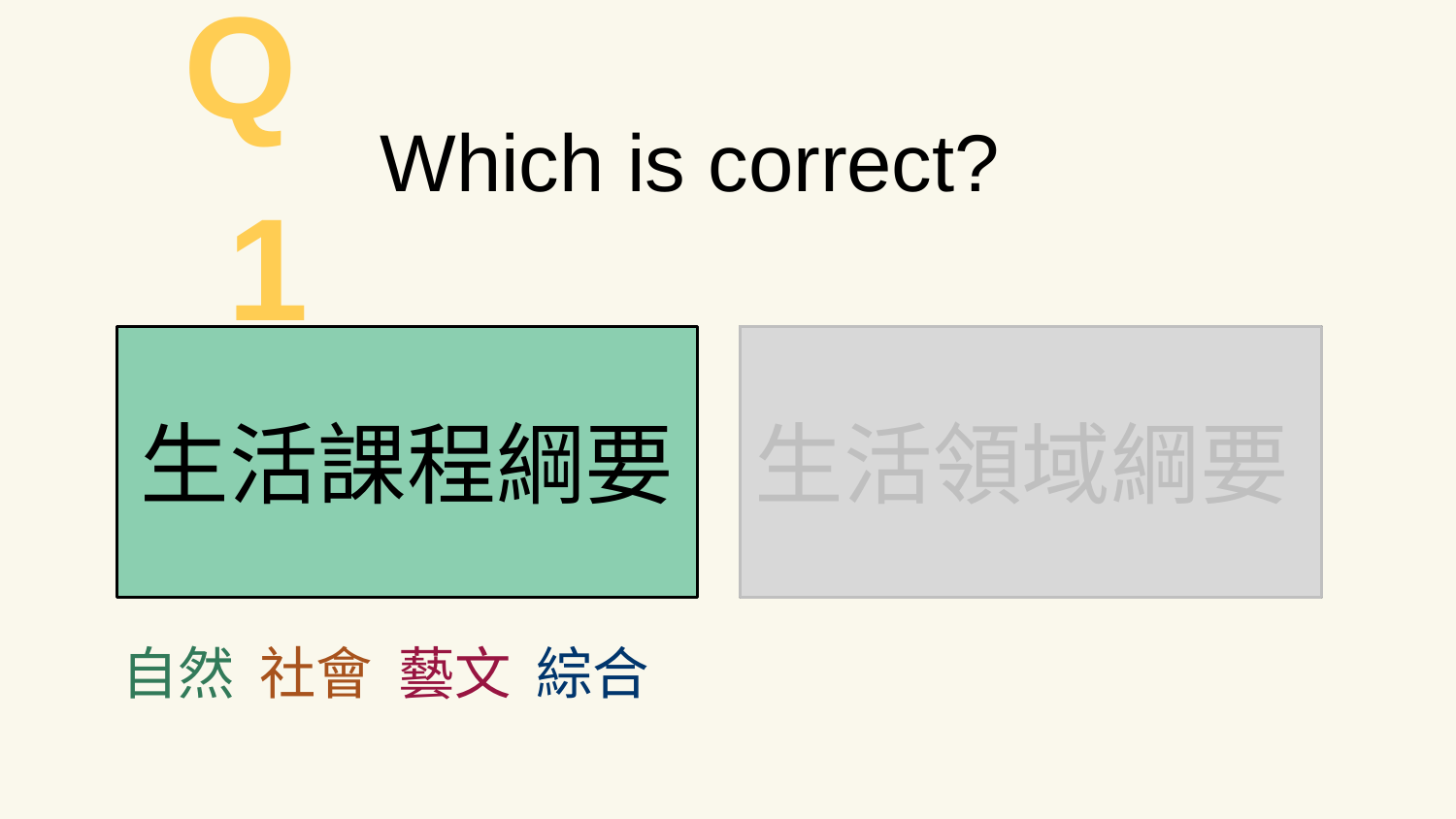

Q1
Which is correct?
生活領域綱要
生活領域綱要
生活課程綱要
自然  社會  藝文  綜合